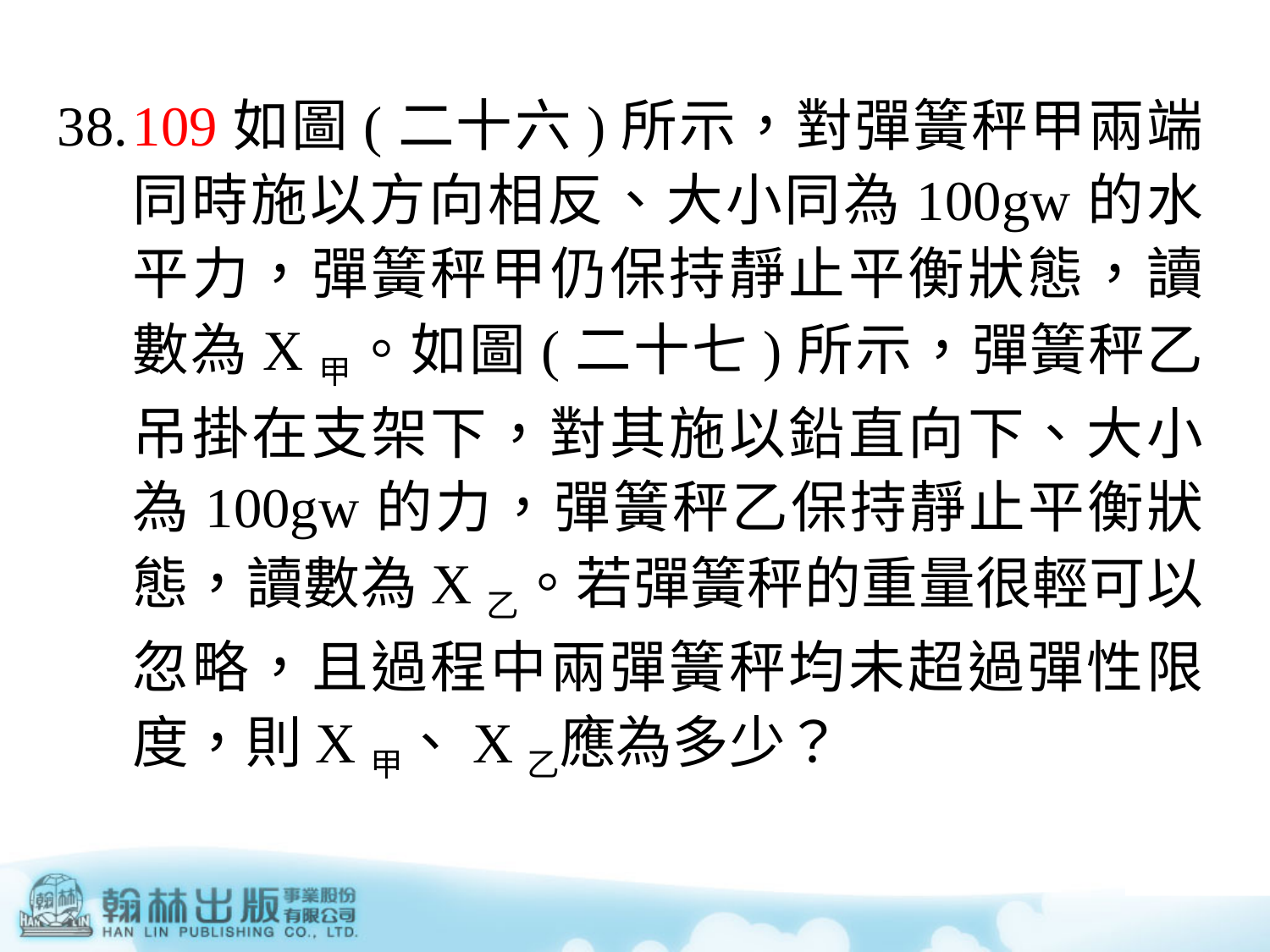

38.	109如圖(二十六)所示，對彈簧秤甲兩端同時施以方向相反、大小同為100gw的水平力，彈簧秤甲仍保持靜止平衡狀態，讀數為X甲。如圖(二十七)所示，彈簧秤乙吊掛在支架下，對其施以鉛直向下、大小為100gw的力，彈簧秤乙保持靜止平衡狀態，讀數為X乙。若彈簧秤的重量很輕可以忽略，且過程中兩彈簧秤均未超過彈性限度，則X甲、X乙應為多少？